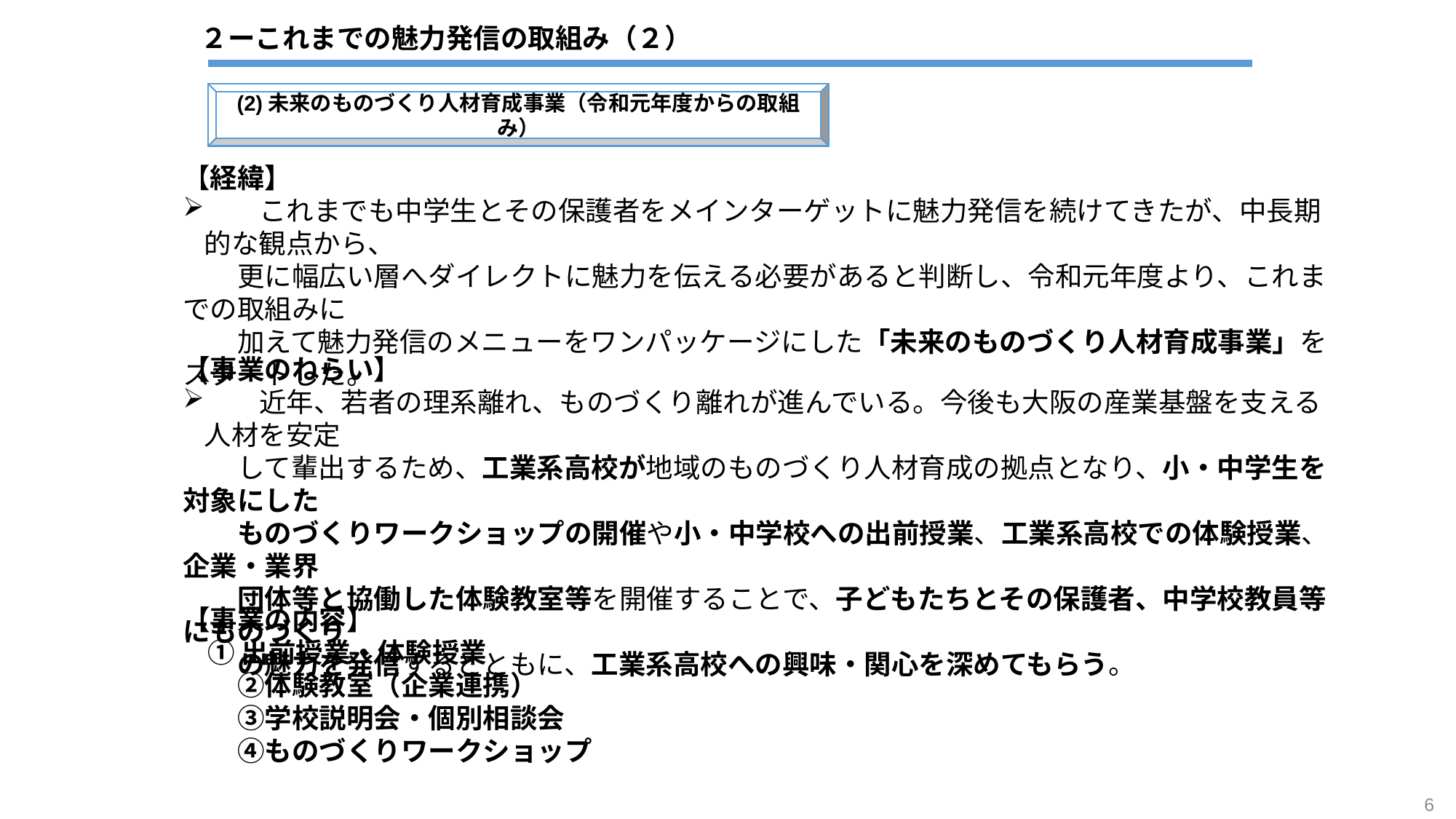

２ーこれまでの魅力発信の取組み（２）
(2)未来のものづくり人材育成事業（令和元年度からの取組み）
【経緯】
　　これまでも中学生とその保護者をメインターゲットに魅力発信を続けてきたが、中長期的な観点から、
　　更に幅広い層へダイレクトに魅力を伝える必要があると判断し、令和元年度より、これまでの取組みに
　　加えて魅力発信のメニューをワンパッケージにした「未来のものづくり人材育成事業」をスタートした。
【事業のねらい】
　　近年、若者の理系離れ、ものづくり離れが進んでいる。今後も大阪の産業基盤を支える人材を安定
　　して輩出するため、工業系高校が地域のものづくり人材育成の拠点となり、小・中学生を対象にした
　　ものづくりワークショップの開催や小・中学校への出前授業、工業系高校での体験授業、企業・業界
　　団体等と協働した体験教室等を開催することで、子どもたちとその保護者、中学校教員等にものづくり
　　の魅力を発信するとともに、工業系高校への興味・関心を深めてもらう。

【事業の内容】
    ①出前授業・体験授業
　　②体験教室（企業連携）
　　③学校説明会・個別相談会
　　④ものづくりワークショップ
6